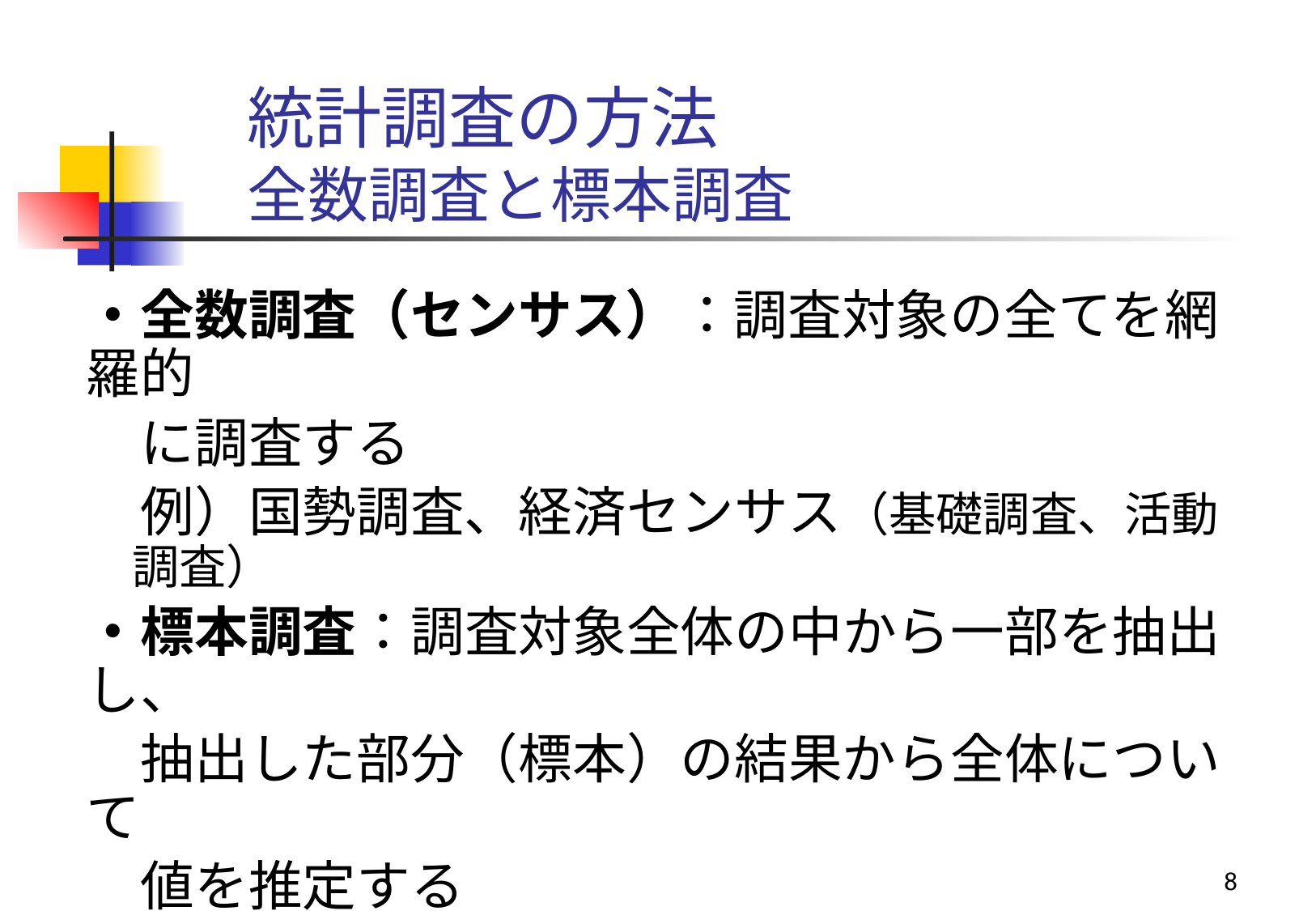

# 統計調査の方法 全数調査と標本調査
・全数調査（センサス）：調査対象の全てを網羅的
　に調査する
　例）国勢調査、経済センサス（基礎調査、活動調査）
・標本調査：調査対象全体の中から一部を抽出し、
　抽出した部分（標本）の結果から全体について
　値を推定する
　　例）労働力調査(世帯）、毎月勤労統計(事業所）
　※国勢調査名簿、事業所母集団データベース
8